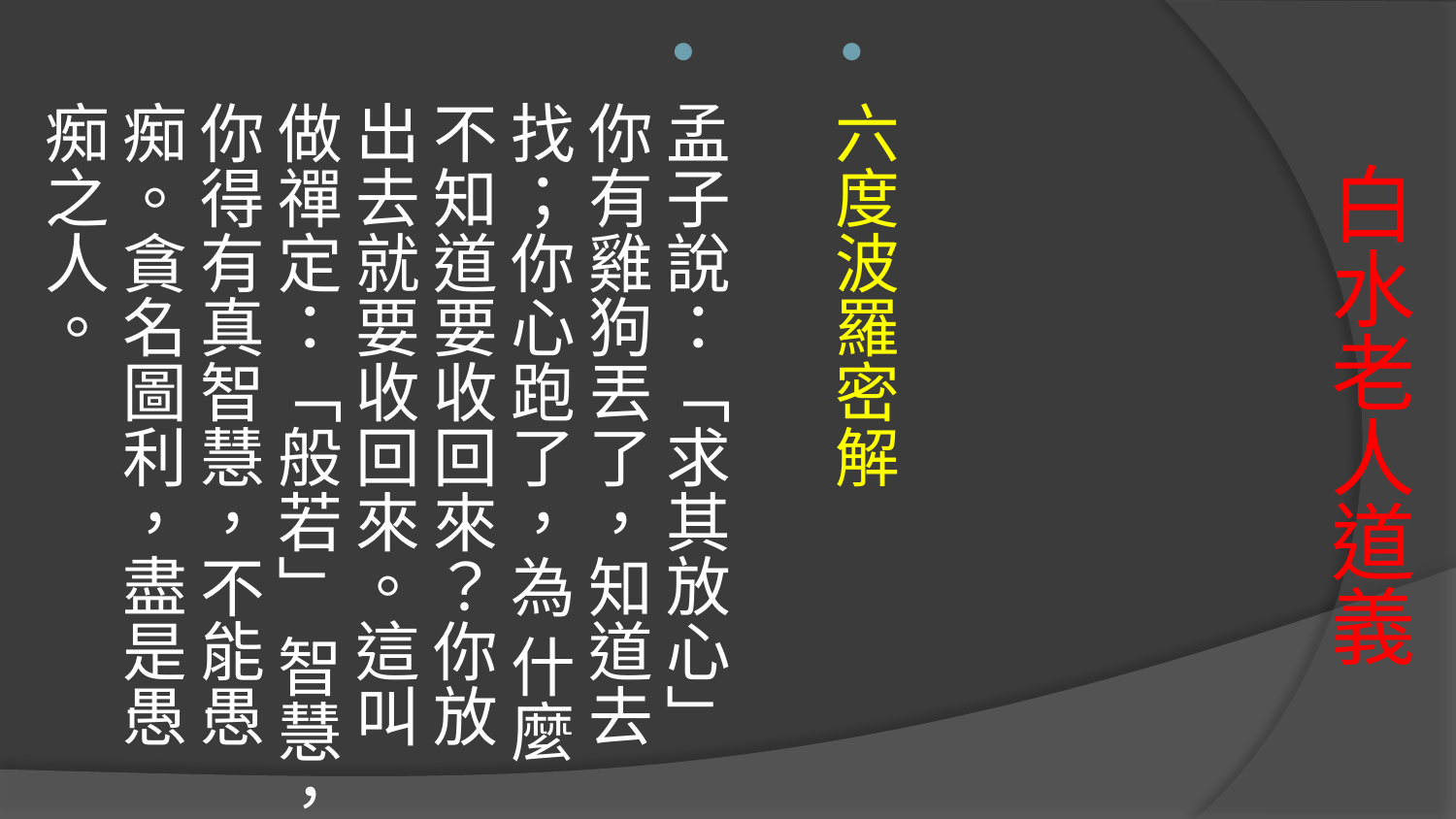

六度波羅密解
孟子說：「求其放心」你有雞狗丟了，知道去找；你心跑了，為 什麼不知道要收回來？你放出去就要收回來。這叫做禪定：「般若」 智慧，你得有真智慧，不能愚痴。貪名圖利，盡是愚痴之人。
# 白水老人道義